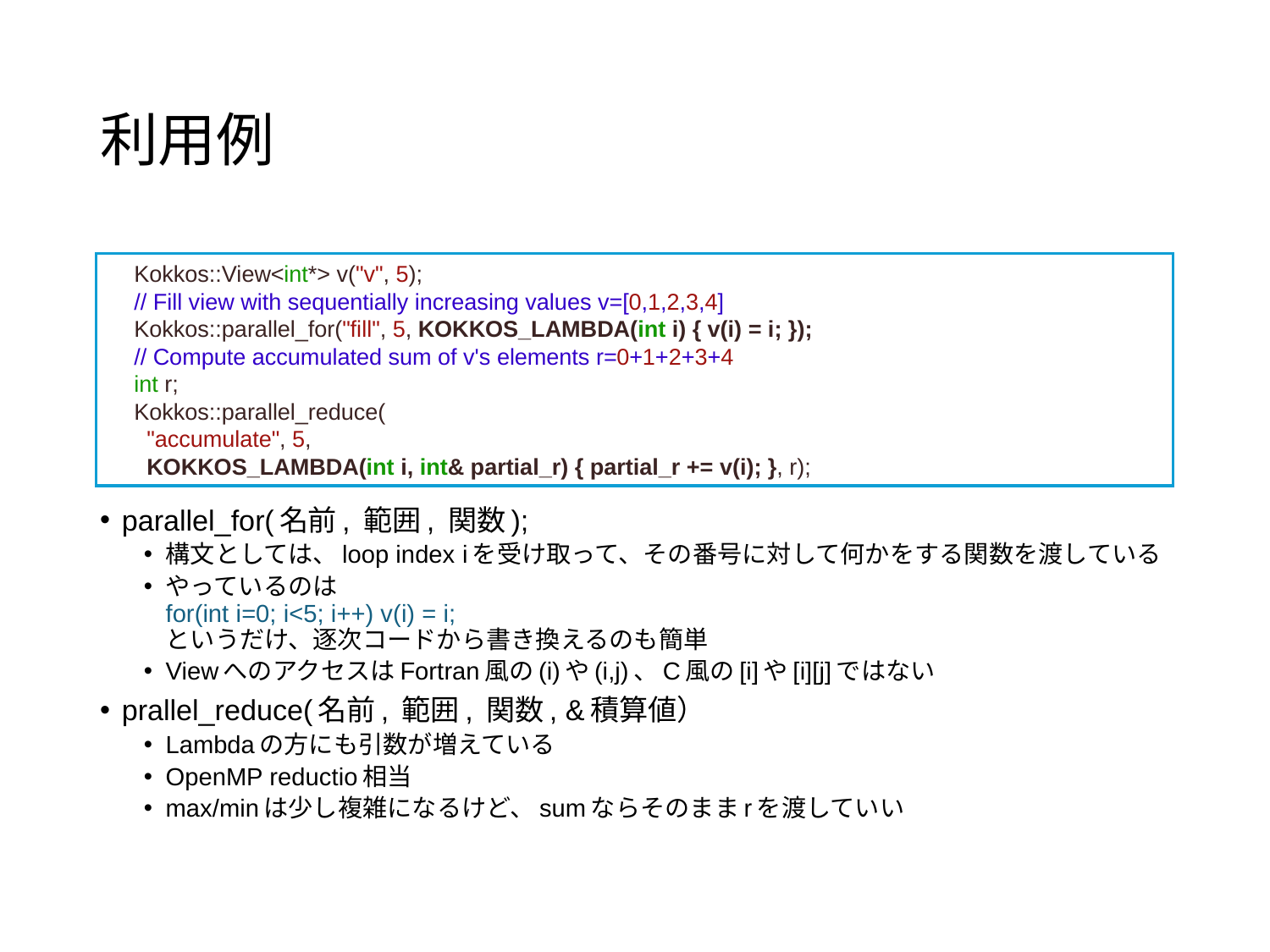

# 利用例
    Kokkos::View<int*> v("v", 5);
    // Fill view with sequentially increasing values v=[0,1,2,3,4]
    Kokkos::parallel_for("fill", 5, KOKKOS_LAMBDA(int i) { v(i) = i; });
    // Compute accumulated sum of v's elements r=0+1+2+3+4
    int r;
    Kokkos::parallel_reduce(
      "accumulate", 5,
      KOKKOS_LAMBDA(int i, int& partial_r) { partial_r += v(i); }, r);
parallel_for(名前, 範囲, 関数);
構文としては、loop index iを受け取って、その番号に対して何かをする関数を渡している
やっているのは
for(int i=0; i<5; i++) v(i) = i;
というだけ、逐次コードから書き換えるのも簡単
ViewへのアクセスはFortran風の(i)や(i,j)、C風の[i]や[i][j]ではない
prallel_reduce(名前, 範囲, 関数, &積算値）
Lambdaの方にも引数が増えている
OpenMP reductio相当
max/minは少し複雑になるけど、sumならそのままrを渡していい